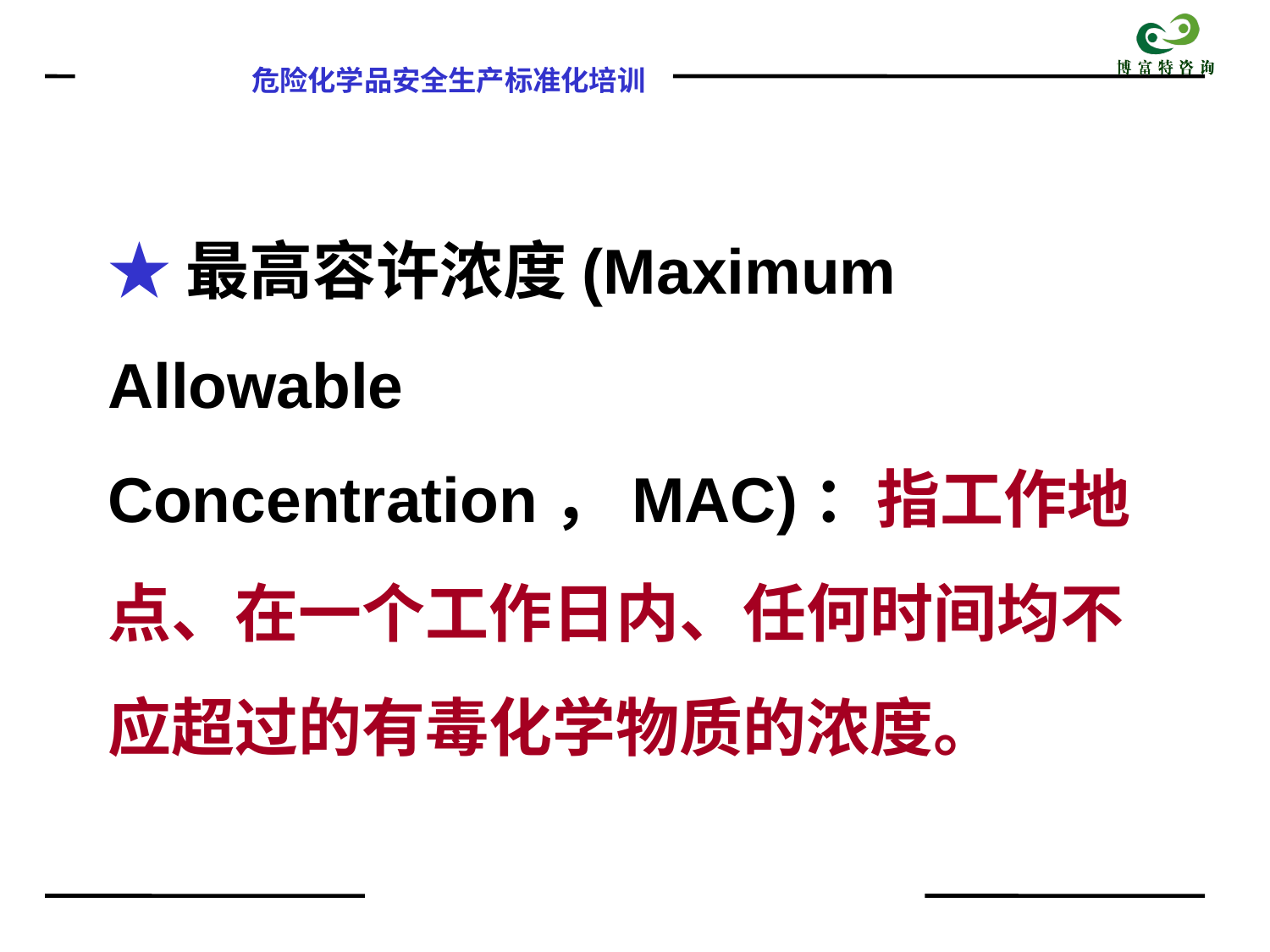

★最高容许浓度(Maximum Allowable Concentration，MAC)：指工作地点、在一个工作日内、任何时间均不应超过的有毒化学物质的浓度。